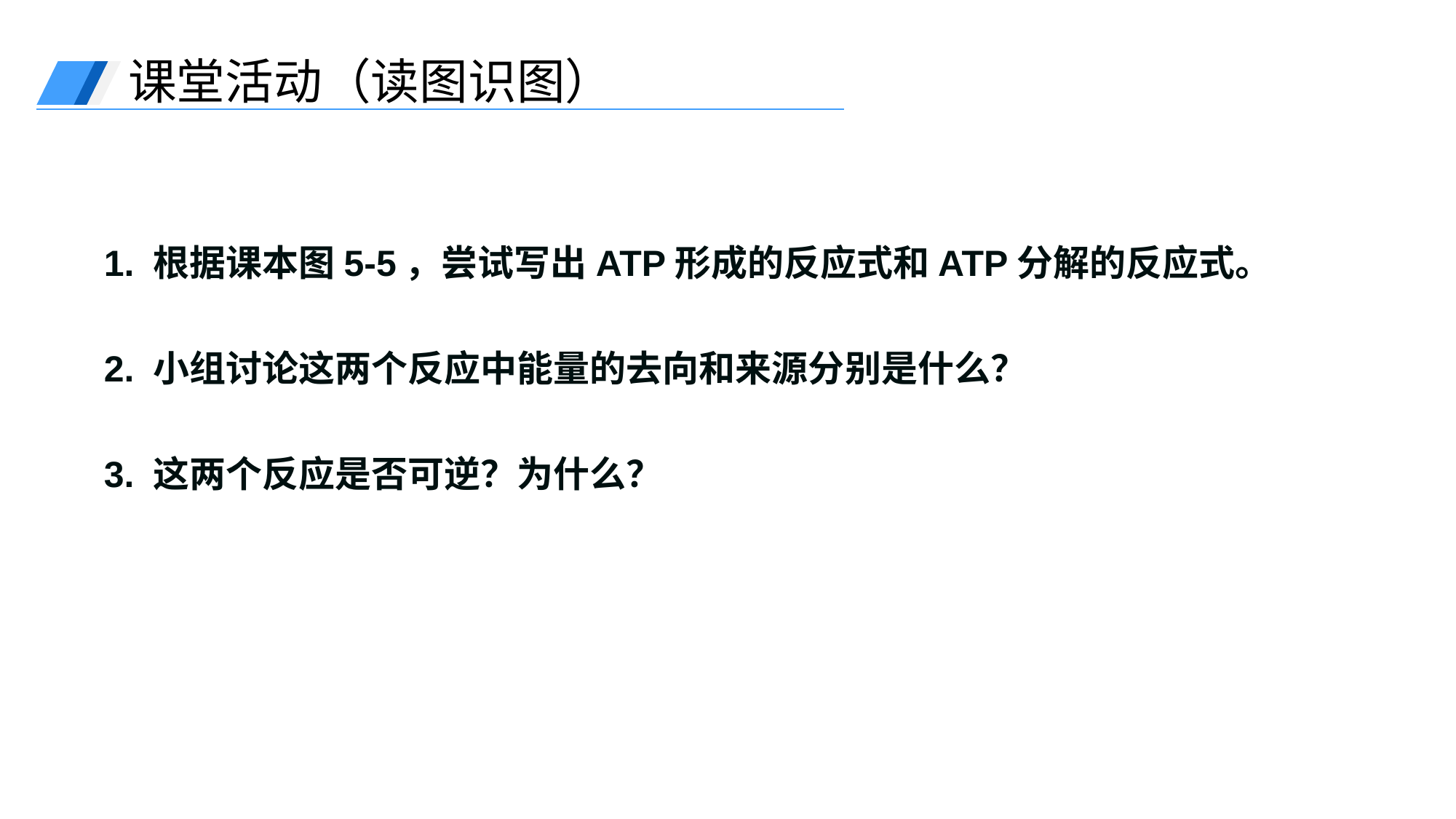

课堂活动（读图识图）
1. 根据课本图5-5，尝试写出ATP形成的反应式和ATP分解的反应式。
2. 小组讨论这两个反应中能量的去向和来源分别是什么？
3. 这两个反应是否可逆？为什么？